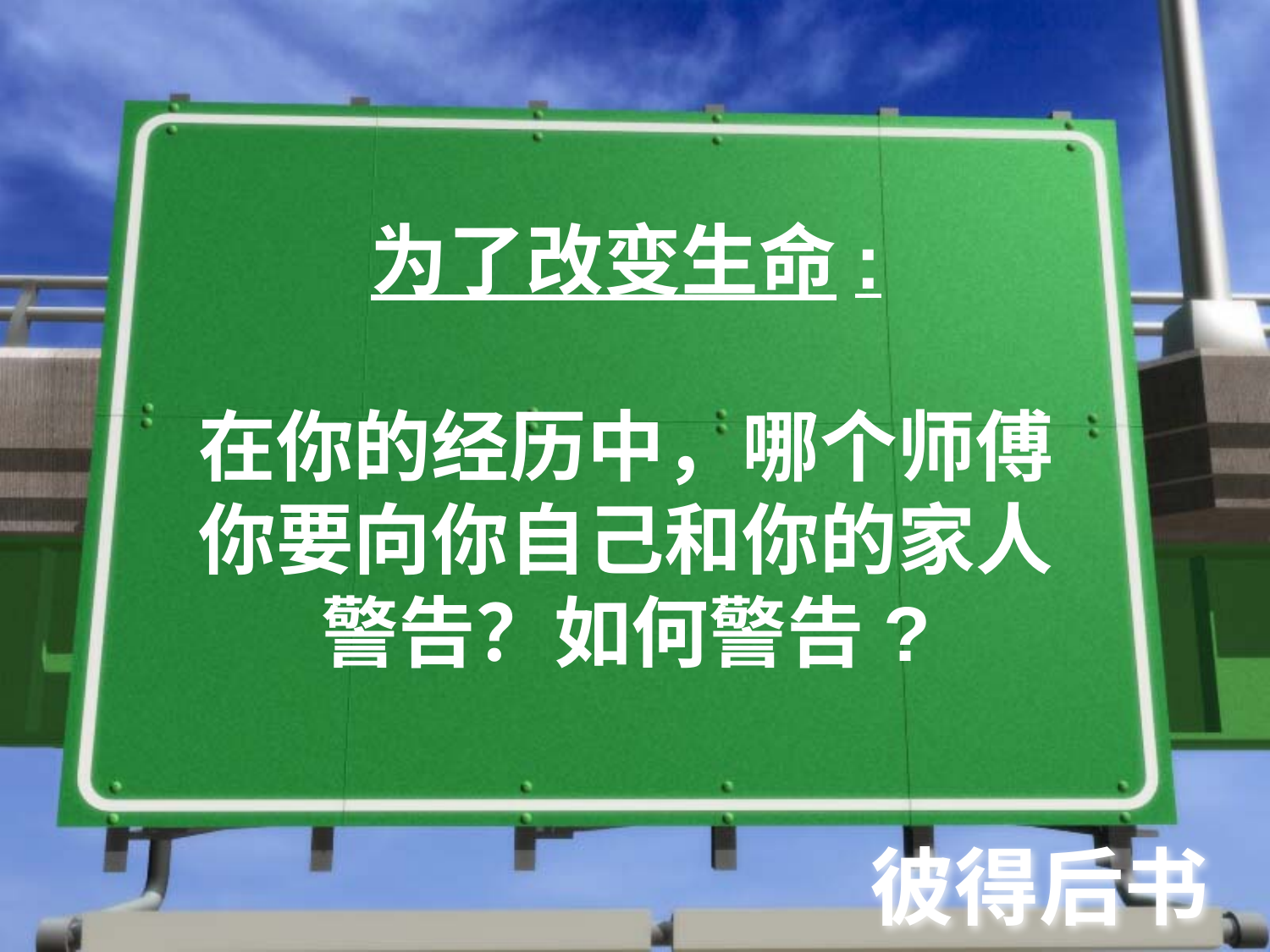

# 为了改变生命: 在你的经历中，哪个师傅你要向你自己和你的家人警告？如何警告?
彼得后书